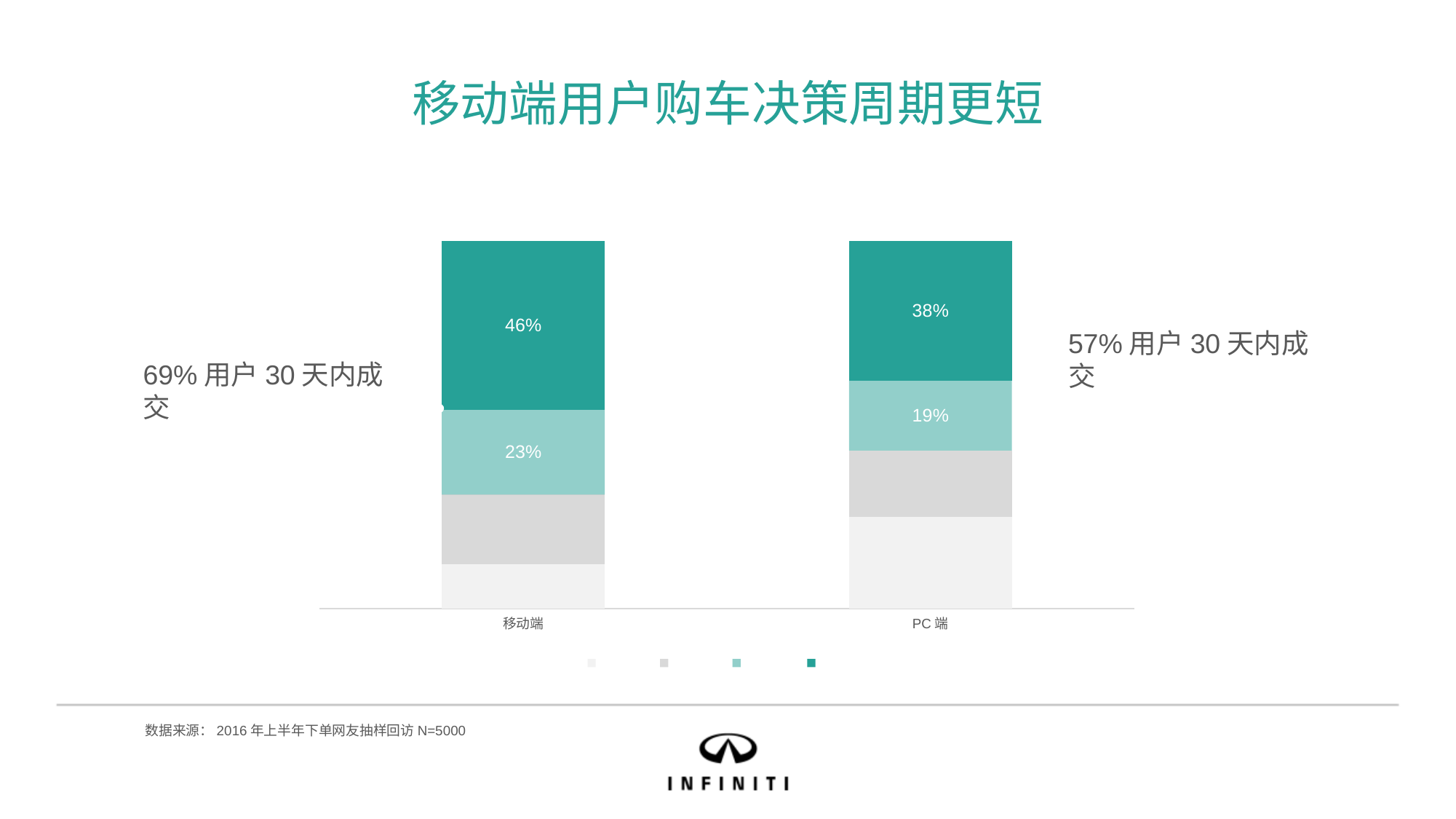

移动端用户购车决策周期更短

### Chart

| Category | 2-4个月 | 1-2个月 | 14-30天 | 14天内 |
|---|---|---|---|---|
| 移动端 | 0.12 | 0.19 | 0.23 | 0.46 |
| PC端 | 0.25 | 0.18 | 0.19 | 0.38 |
57%用户30天内成交
69%用户30天内成交
数据来源：2016年上半年下单网友抽样回访N=5000